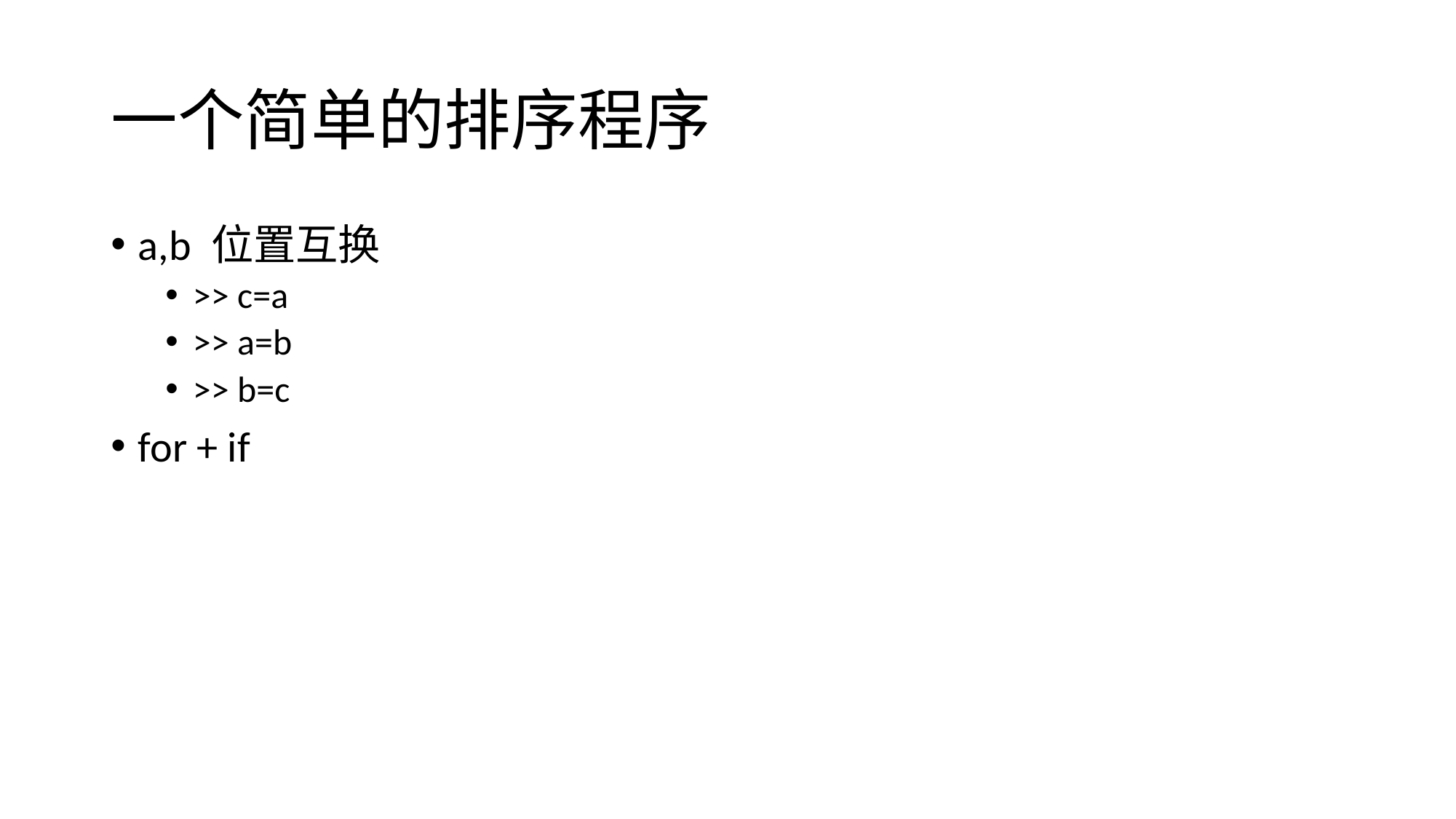

# 一个简单的排序程序
a,b 位置互换
>> c=a
>> a=b
>> b=c
for + if